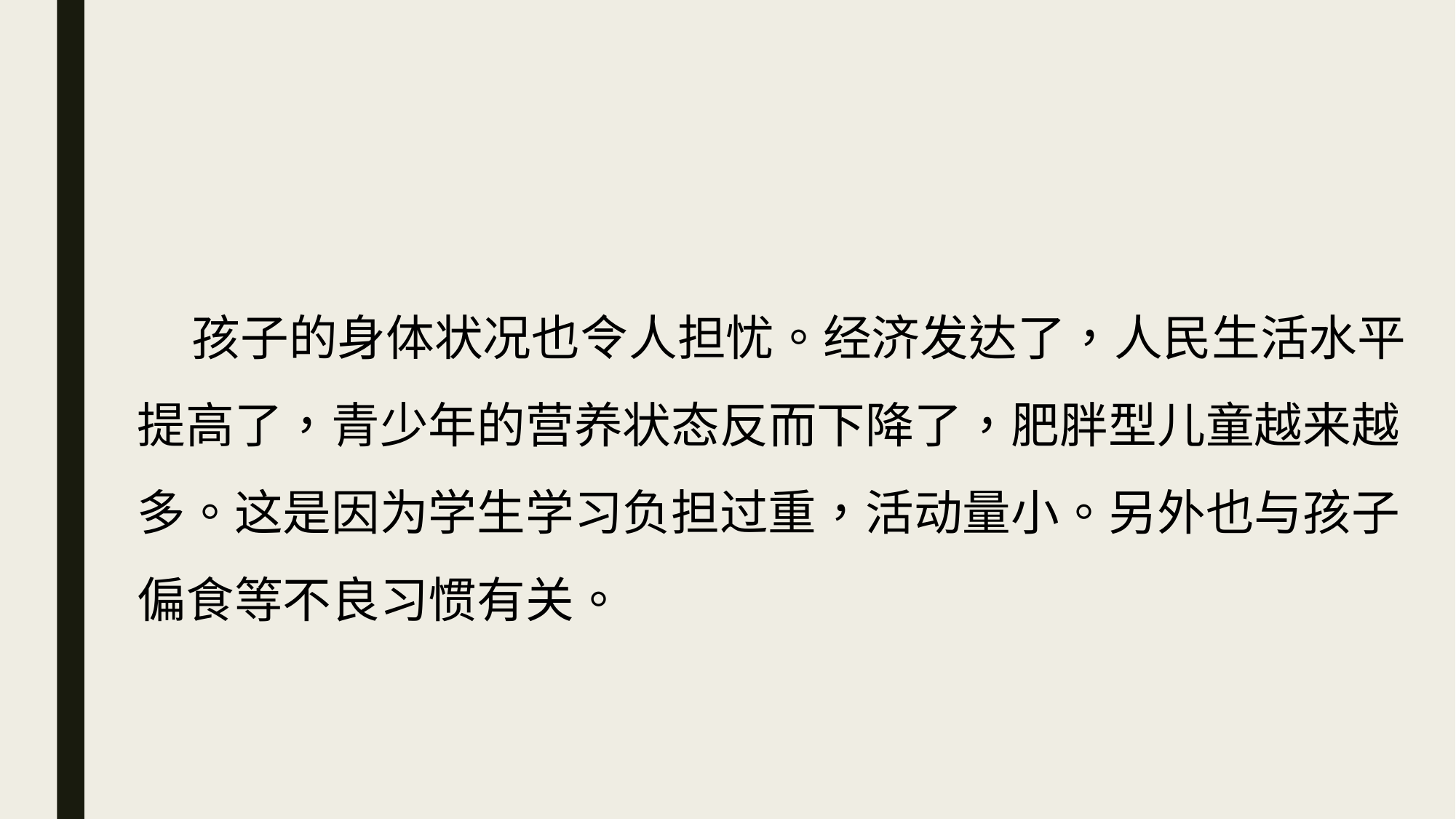

孩子的身体状况也令人担忧。经济发达了，人民生活水平提高了，青少年的营养状态反而下降了，肥胖型儿童越来越多。这是因为学生学习负担过重，活动量小。另外也与孩子偏食等不良习惯有关。